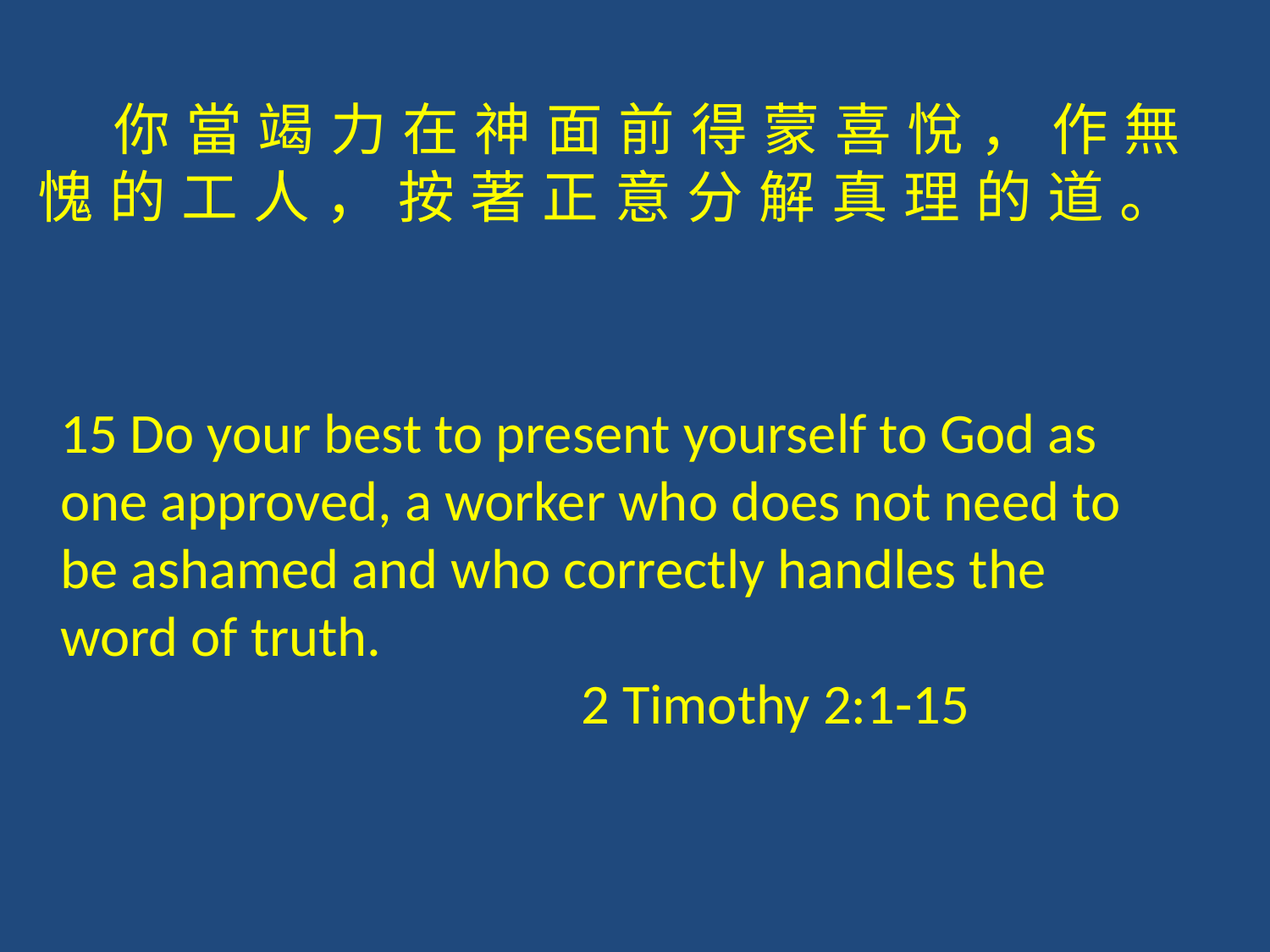

你 當 竭 力 在 神 面 前 得 蒙 喜 悅 ， 作 無 愧 的 工 人 ， 按 著 正 意 分 解 真 理 的 道 。
15 Do your best to present yourself to God as one approved, a worker who does not need to be ashamed and who correctly handles the word of truth.
                                         2 Timothy 2:1-15